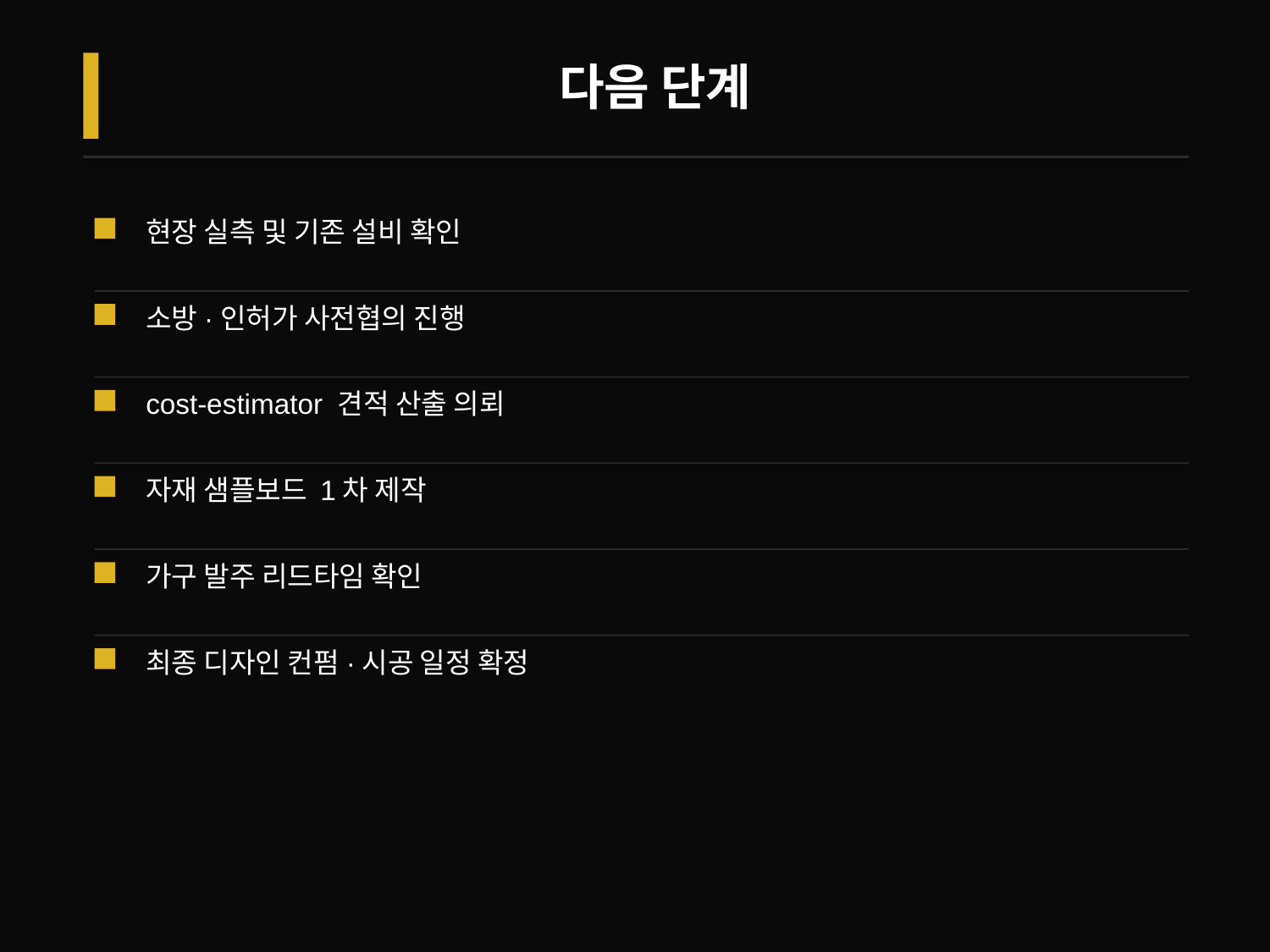

다음 단계

현장 실측 및 기존 설비 확인

소방·인허가 사전협의 진행

cost-estimator 견적 산출 의뢰

자재 샘플보드 1차 제작

가구 발주 리드타임 확인

최종 디자인 컨펌·시공 일정 확정